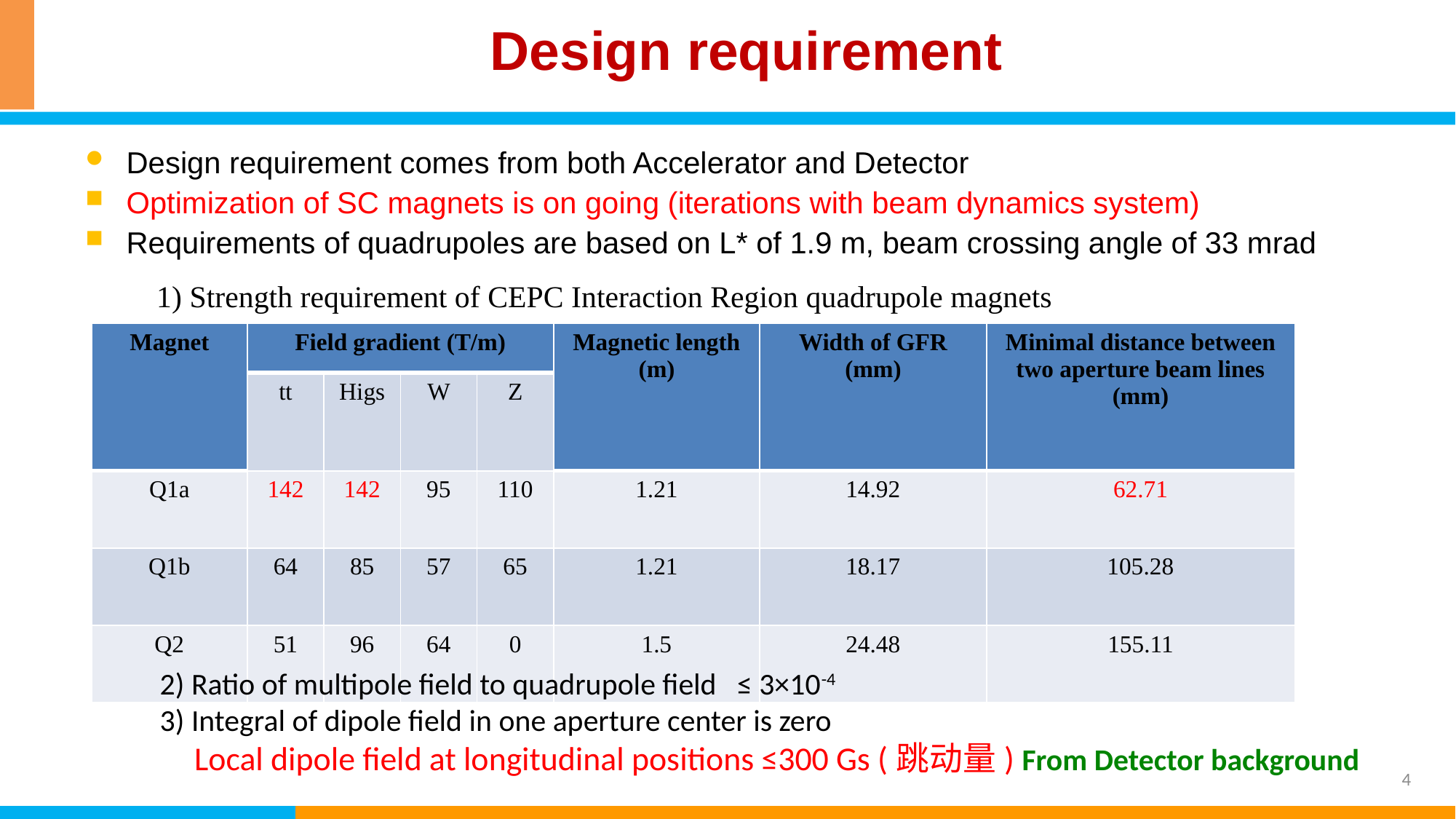

Design requirement
Design requirement comes from both Accelerator and Detector
Optimization of SC magnets is on going (iterations with beam dynamics system)
Requirements of quadrupoles are based on L* of 1.9 m, beam crossing angle of 33 mrad

1) Strength requirement of CEPC Interaction Region quadrupole magnets
| Magnet | Field gradient (T/m) |  |  |  | Magnetic length (m) | Width of GFR (mm) | Minimal distance between two aperture beam lines (mm) |
| --- | --- | --- | --- | --- | --- | --- | --- |
|  | tt | Higs | W | Z |  |  |  |
| Q1a | 142 | 142 | 95 | 110 | 1.21 | 14.92 | 62.71 |
| Q1b | 64 | 85 | 57 | 65 | 1.21 | 18.17 | 105.28 |
| Q2 | 51 | 96 | 64 | 0 | 1.5 | 24.48 | 155.11 |
2) Ratio of multipole field to quadrupole field   ≤ 3×10-4
3) Integral of dipole field in one aperture center is zero
     Local dipole field at longitudinal positions ≤300 Gs (跳动量)
From Detector background
4